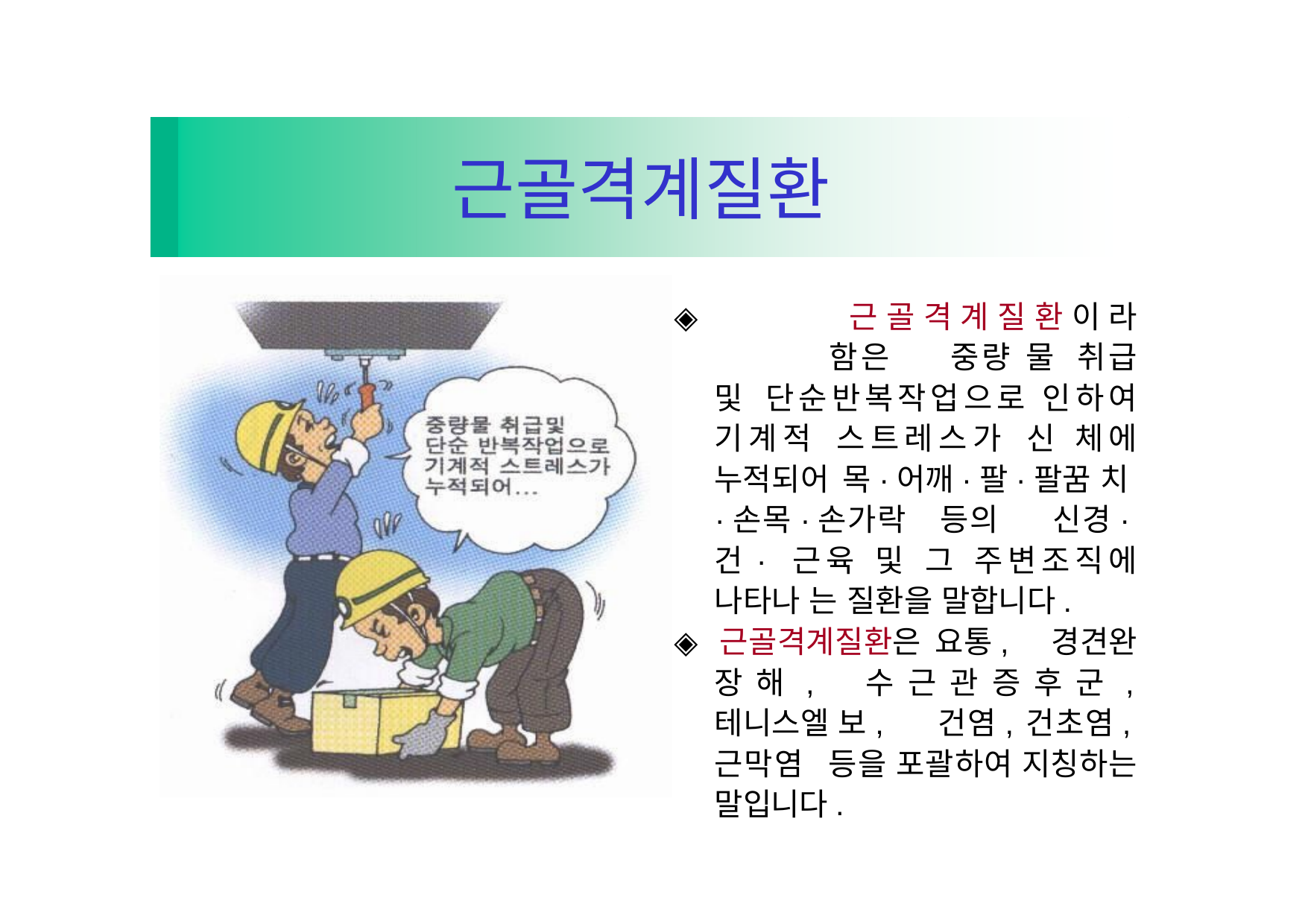

# 근골격계질환

◈		근골격계질환이라	함은	중량 물	취급 및 단순반복작업으로 인하여 기계적 스트레스가 신 체에 누적되어 목·어깨·팔·팔꿈 치·손목·손가락	등의	신경·건· 근육 및 그 주변조직에 나타나 는 질환을 말합니다.
◈ 근골격계질환은 요통,	경견완 장해, 수근관증후군, 테니스엘 보,	건염,건초염,근막염	등을 포괄하여 지칭하는 말입니다.